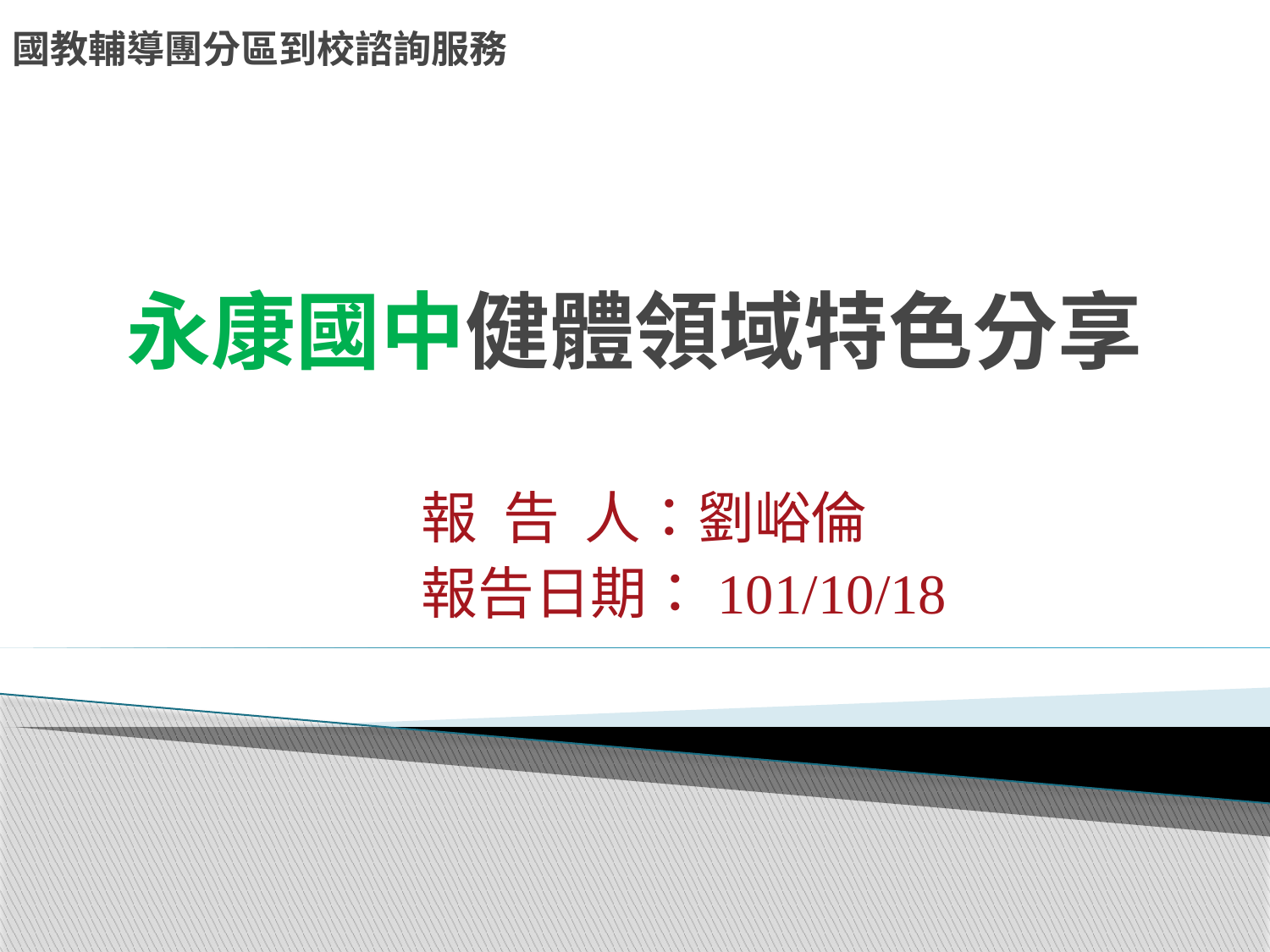

國教輔導團分區到校諮詢服務
# 永康國中健體領域特色分享
報  告  人：劉峪倫
報告日期：101/10/18